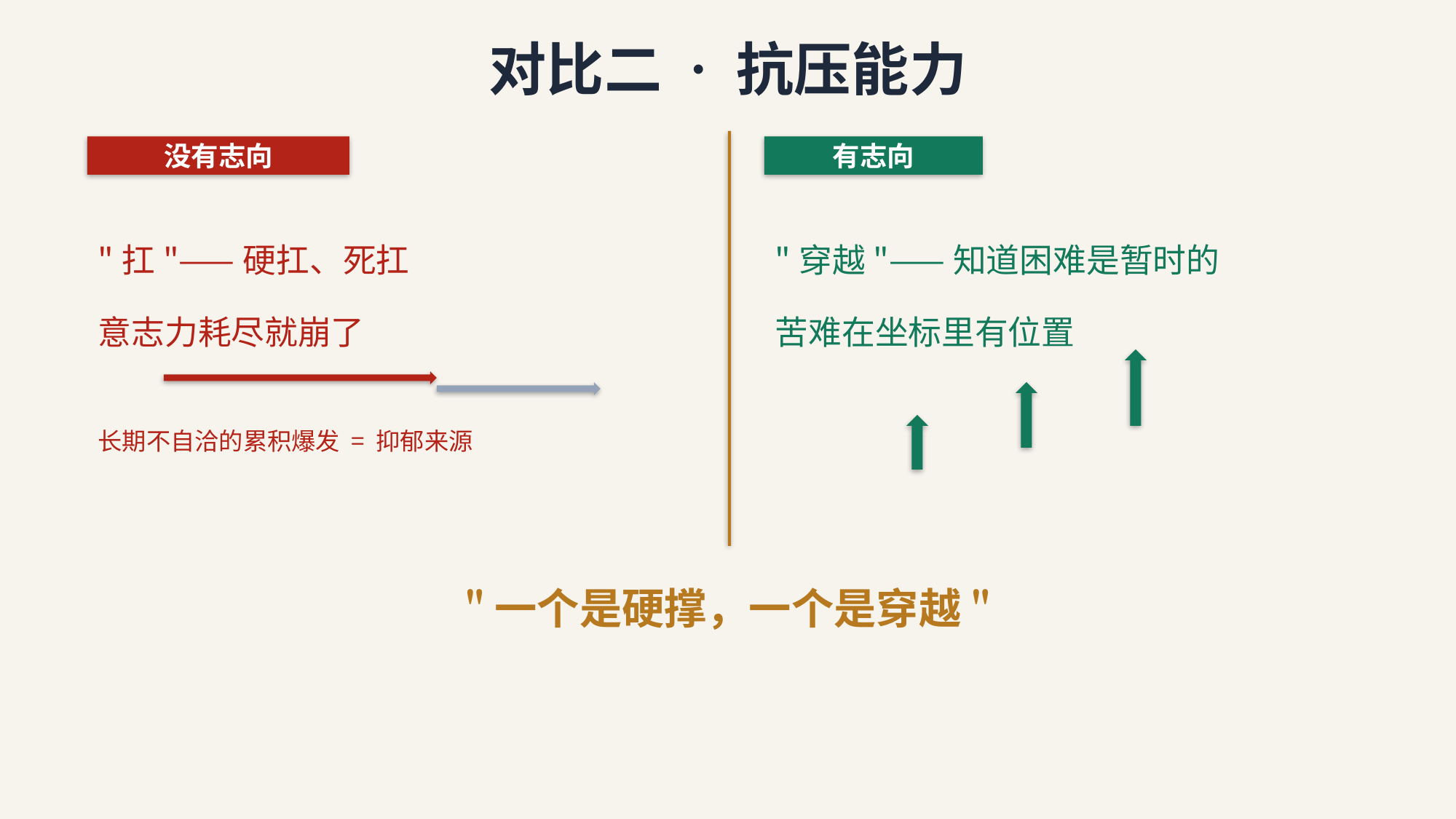

对比二 · 抗压能力

没有志向
有志向
"扛"——硬扛、死扛
意志力耗尽就崩了
"穿越"——知道困难是暂时的
苦难在坐标里有位置

长期不自洽的累积爆发 = 抑郁来源

"一个是硬撑，一个是穿越"